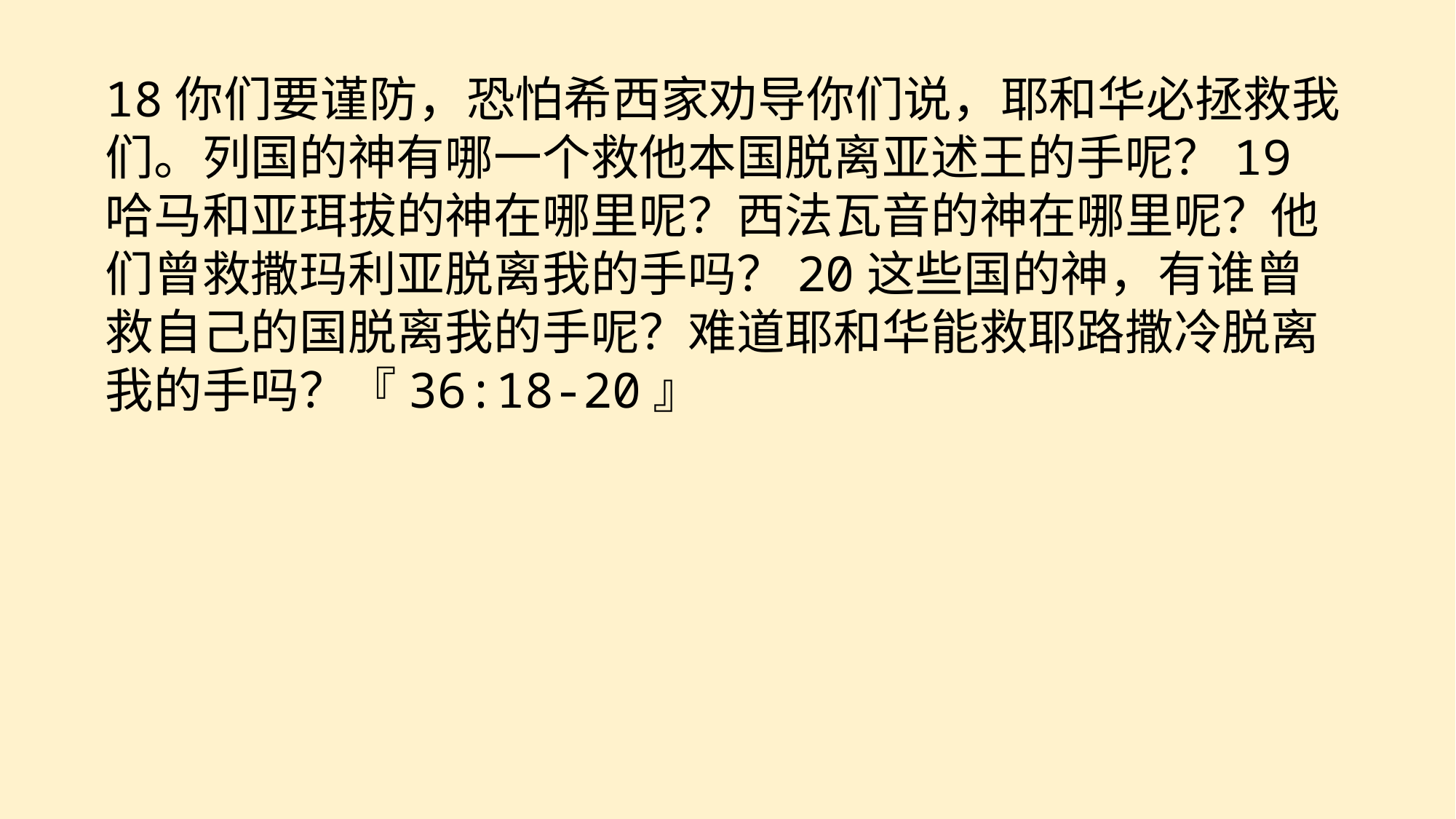

18你们要谨防，恐怕希西家劝导你们说，耶和华必拯救我们。列国的神有哪一个救他本国脱离亚述王的手呢？19哈马和亚珥拔的神在哪里呢？西法瓦音的神在哪里呢？他们曾救撒玛利亚脱离我的手吗？20这些国的神，有谁曾救自己的国脱离我的手呢？难道耶和华能救耶路撒冷脱离我的手吗？『36:18-20』